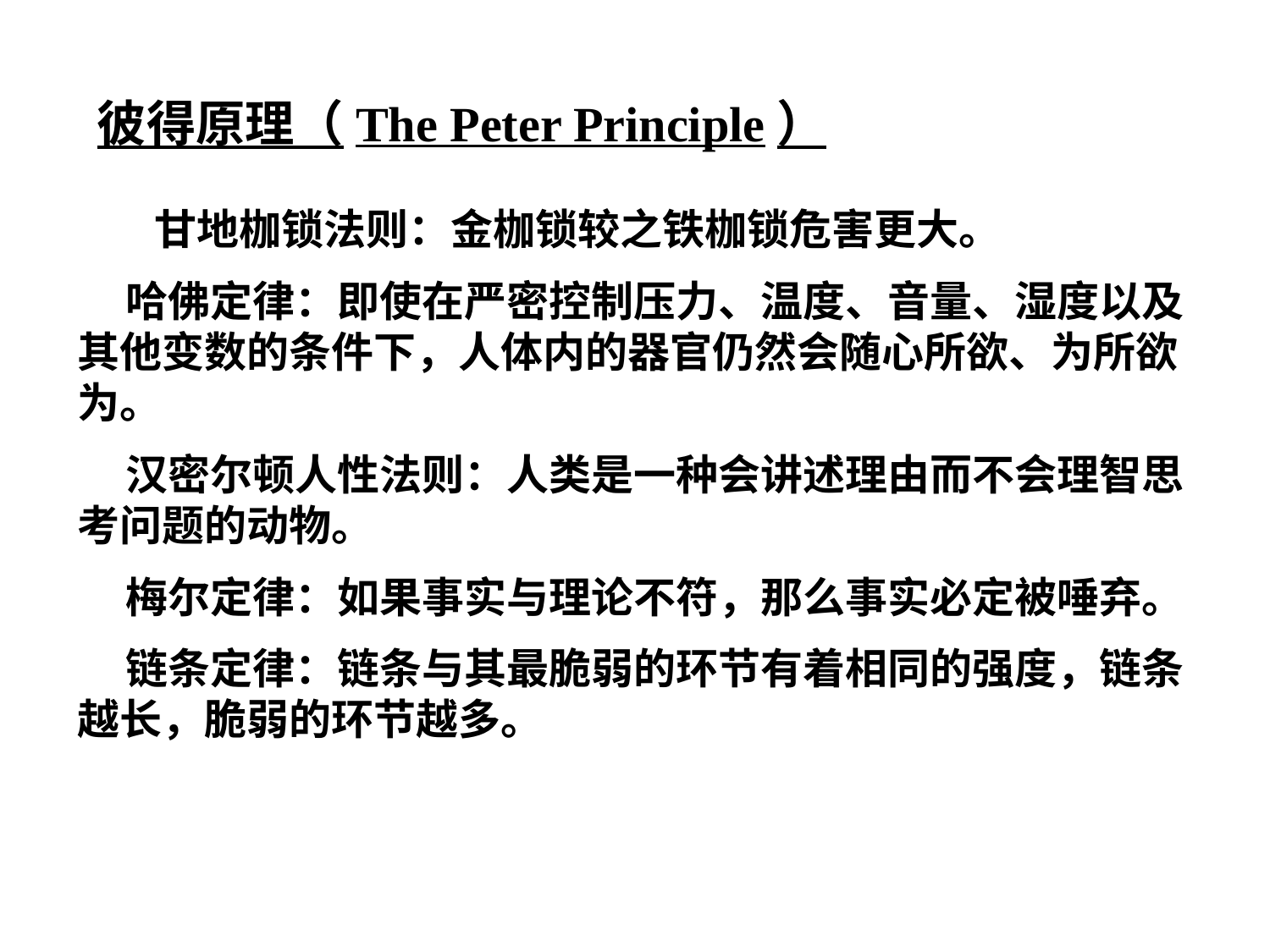

彼得原理（The Peter Principle）
       甘地枷锁法则：金枷锁较之铁枷锁危害更大。
    哈佛定律：即使在严密控制压力、温度、音量、湿度以及其他变数的条件下，人体内的器官仍然会随心所欲、为所欲为。
    汉密尔顿人性法则：人类是一种会讲述理由而不会理智思考问题的动物。
    梅尔定律：如果事实与理论不符，那么事实必定被唾弃。
    链条定律：链条与其最脆弱的环节有着相同的强度，链条越长，脆弱的环节越多。